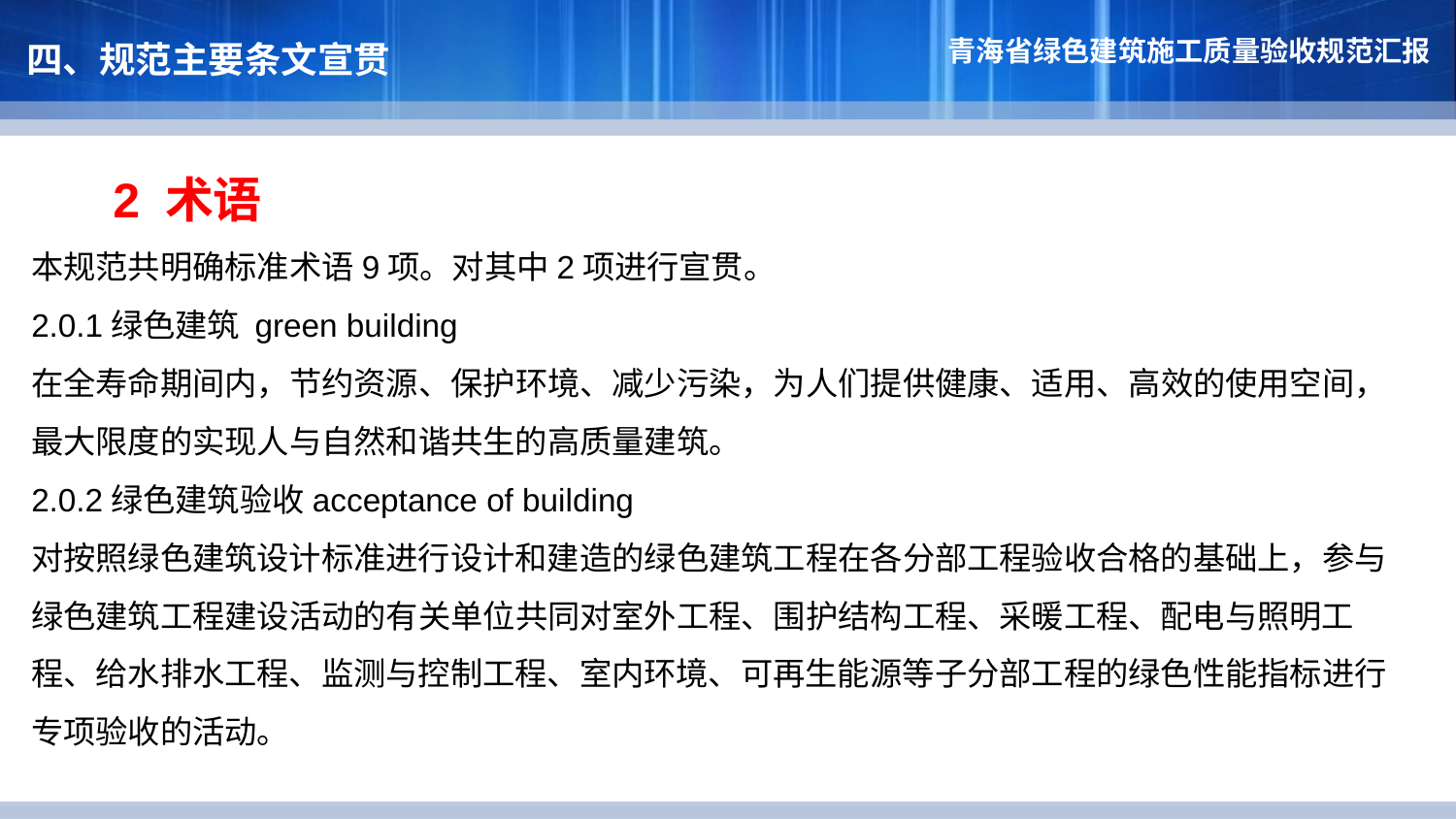

四、规范主要条文宣贯
      2 术语
本规范共明确标准术语9项。对其中2项进行宣贯。
2.0.1绿色建筑 green building
在全寿命期间内，节约资源、保护环境、减少污染，为人们提供健康、适用、高效的使用空间，最大限度的实现人与自然和谐共生的高质量建筑。
2.0.2绿色建筑验收acceptance of building
对按照绿色建筑设计标准进行设计和建造的绿色建筑工程在各分部工程验收合格的基础上，参与绿色建筑工程建设活动的有关单位共同对室外工程、围护结构工程、采暖工程、配电与照明工程、给水排水工程、监测与控制工程、室内环境、可再生能源等子分部工程的绿色性能指标进行专项验收的活动。